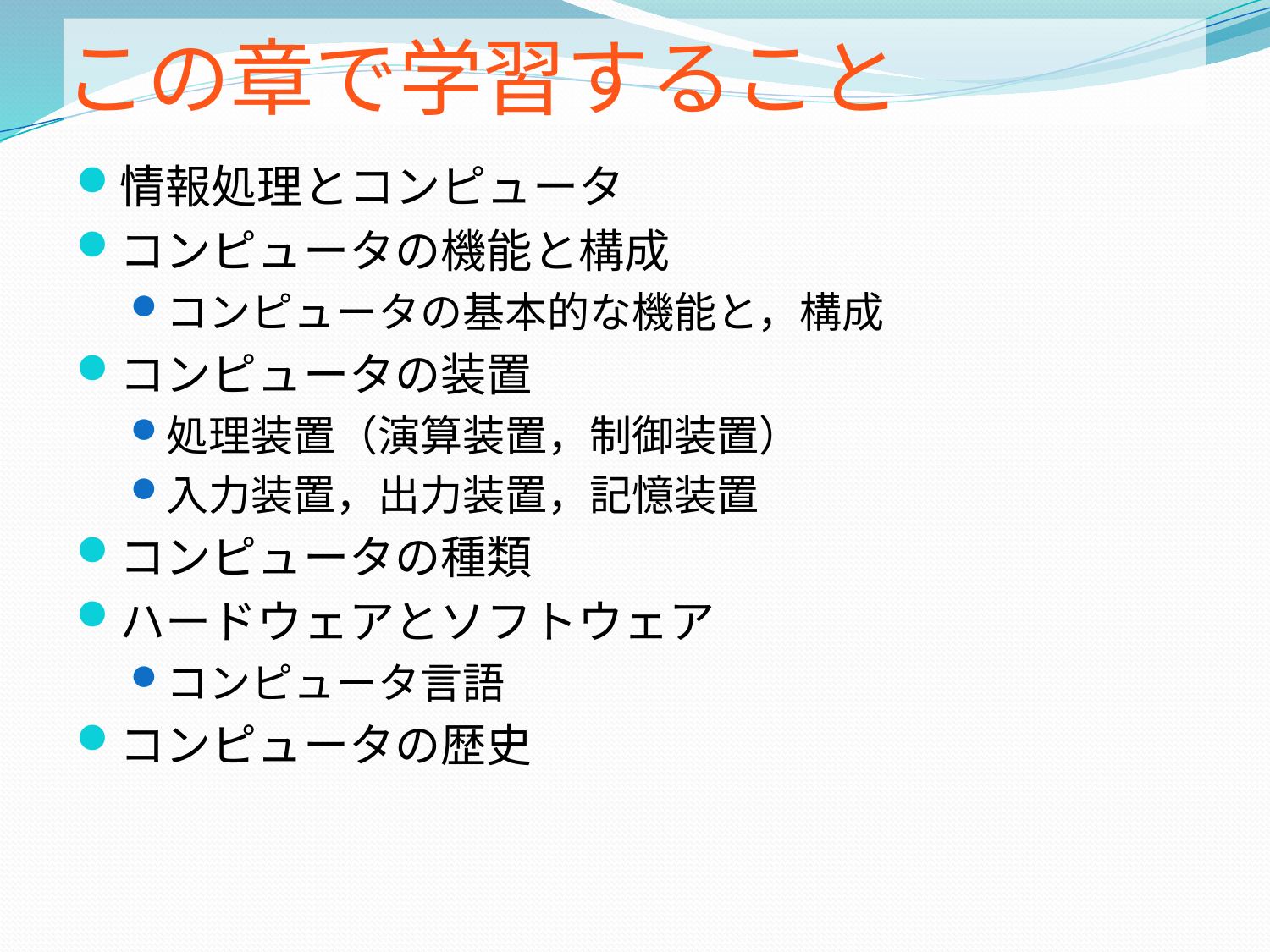

# この章で学習すること
情報処理とコンピュータ
コンピュータの機能と構成
コンピュータの基本的な機能と，構成
コンピュータの装置
処理装置（演算装置，制御装置）
入力装置，出力装置，記憶装置
コンピュータの種類
ハードウェアとソフトウェア
コンピュータ言語
コンピュータの歴史